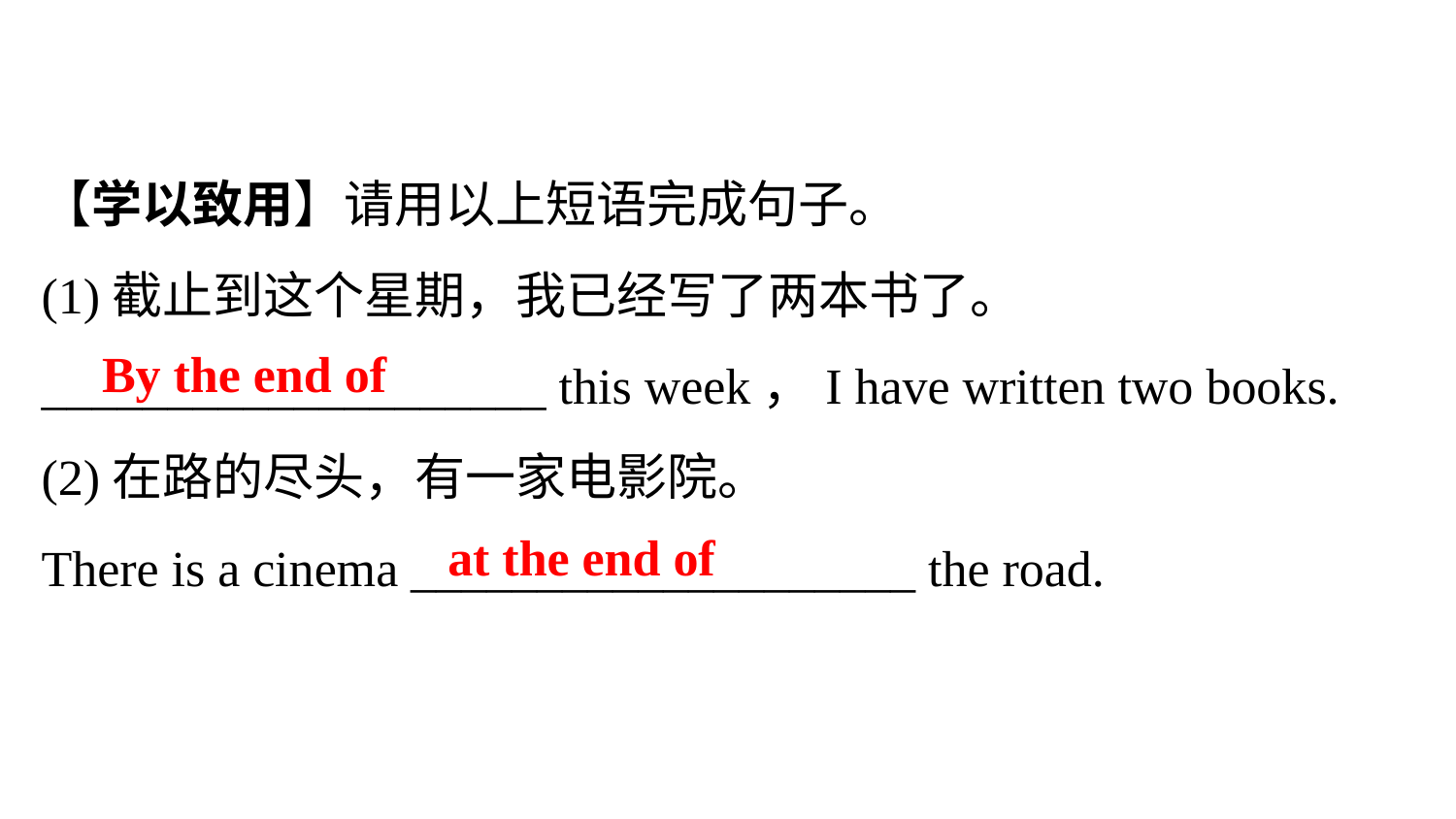

【学以致用】请用以上短语完成句子。
(1)截止到这个星期，我已经写了两本书了。
____________________ this week，I have written two books.
(2)在路的尽头，有一家电影院。
There is a cinema ____________________ the road.

By the end of
at the end of